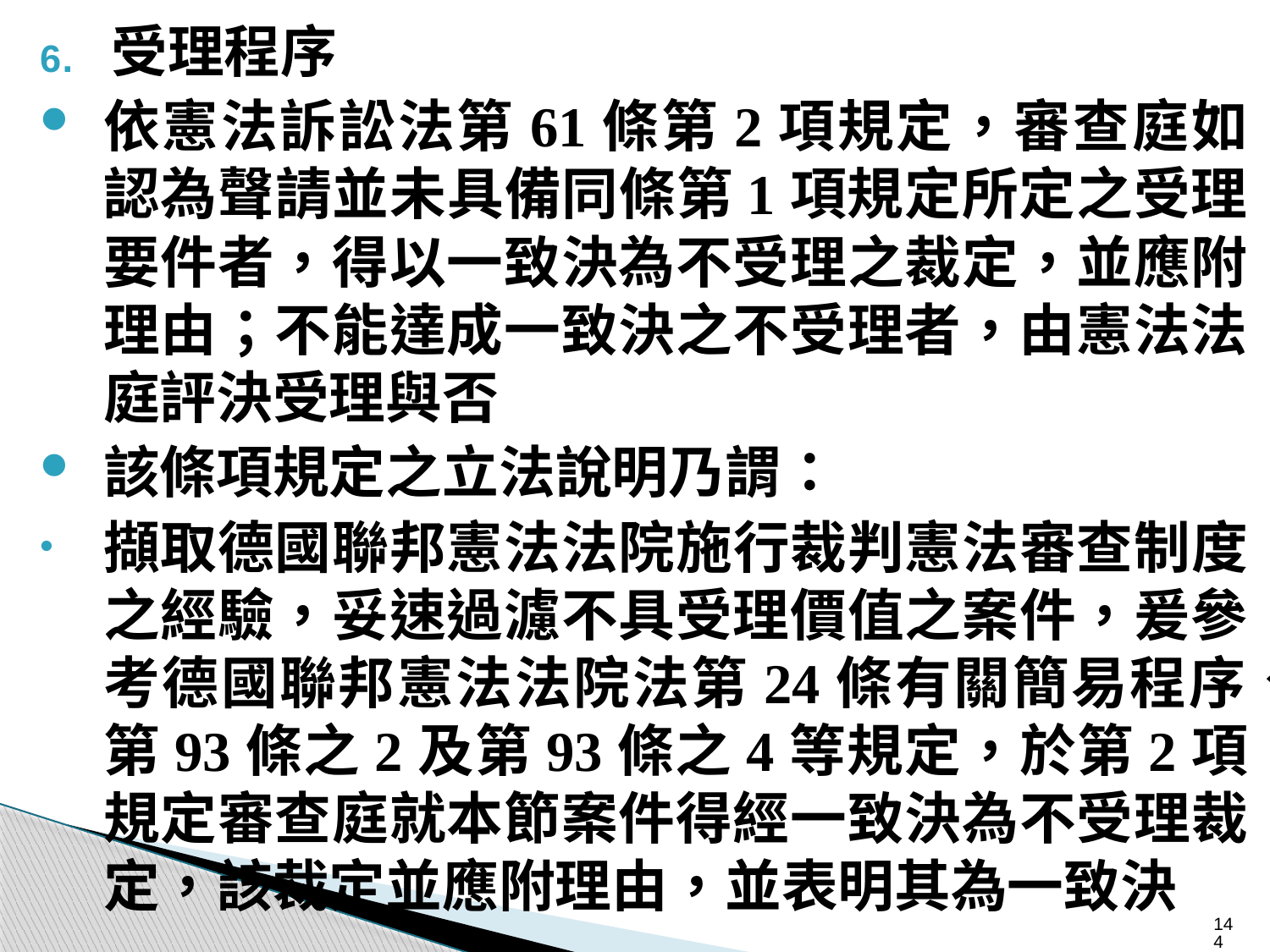

受理程序
依憲法訴訟法第61條第2項規定，審查庭如認為聲請並未具備同條第1項規定所定之受理要件者，得以一致決為不受理之裁定，並應附理由；不能達成一致決之不受理者，由憲法法庭評決受理與否
該條項規定之立法說明乃謂：
擷取德國聯邦憲法法院施行裁判憲法審查制度之經驗，妥速過濾不具受理價值之案件，爰參考德國聯邦憲法法院法第24條有關簡易程序、第93條之2及第93條之4等規定，於第2項規定審查庭就本節案件得經一致決為不受理裁定，該裁定並應附理由，並表明其為一致決
144